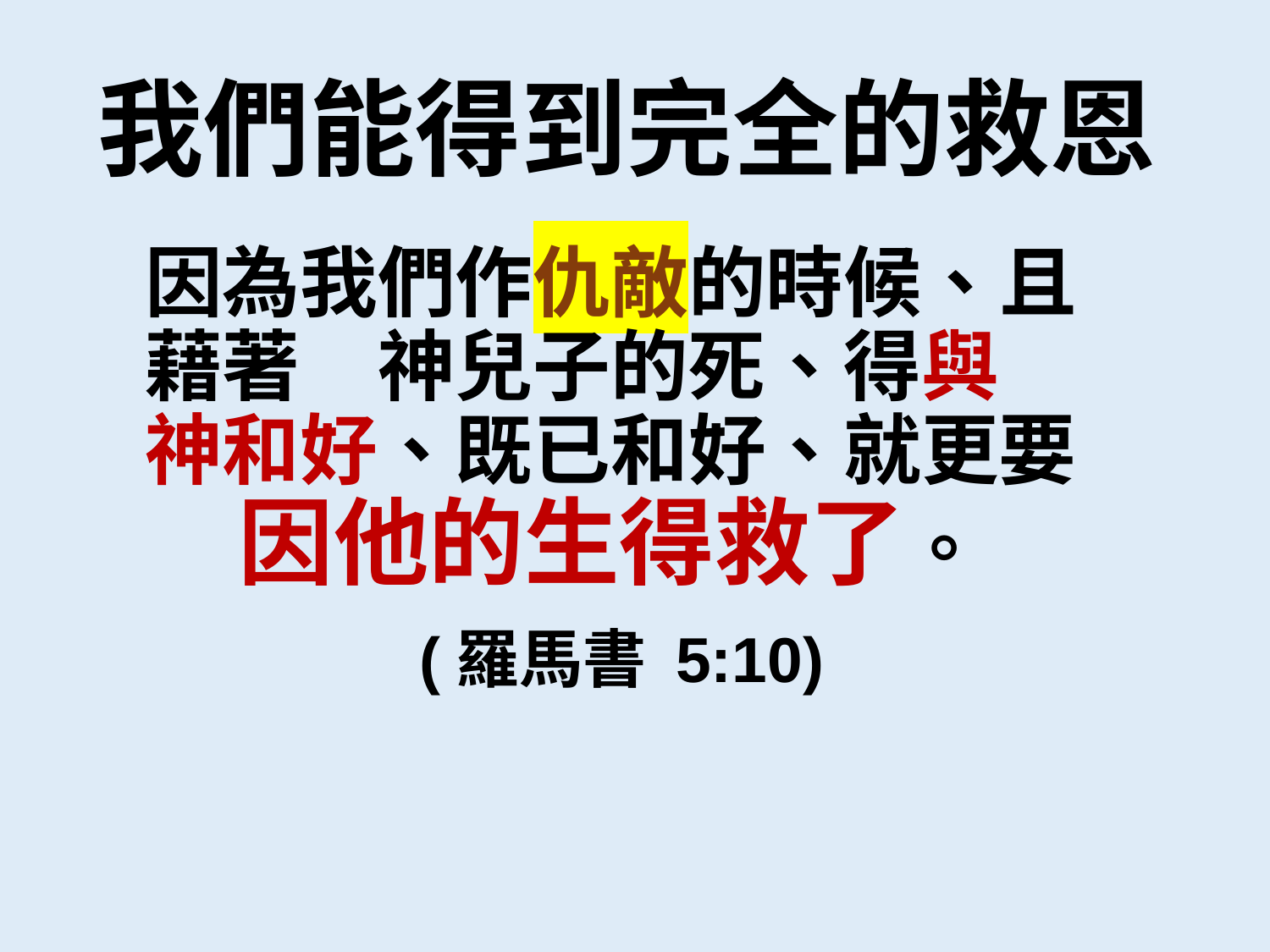

# 我們能得到完全的救恩
因為我們作仇敵的時候、且藉著　神兒子的死、得與　神和好、既已和好、就更要因他的生得救了。
 (羅馬書 5:10)